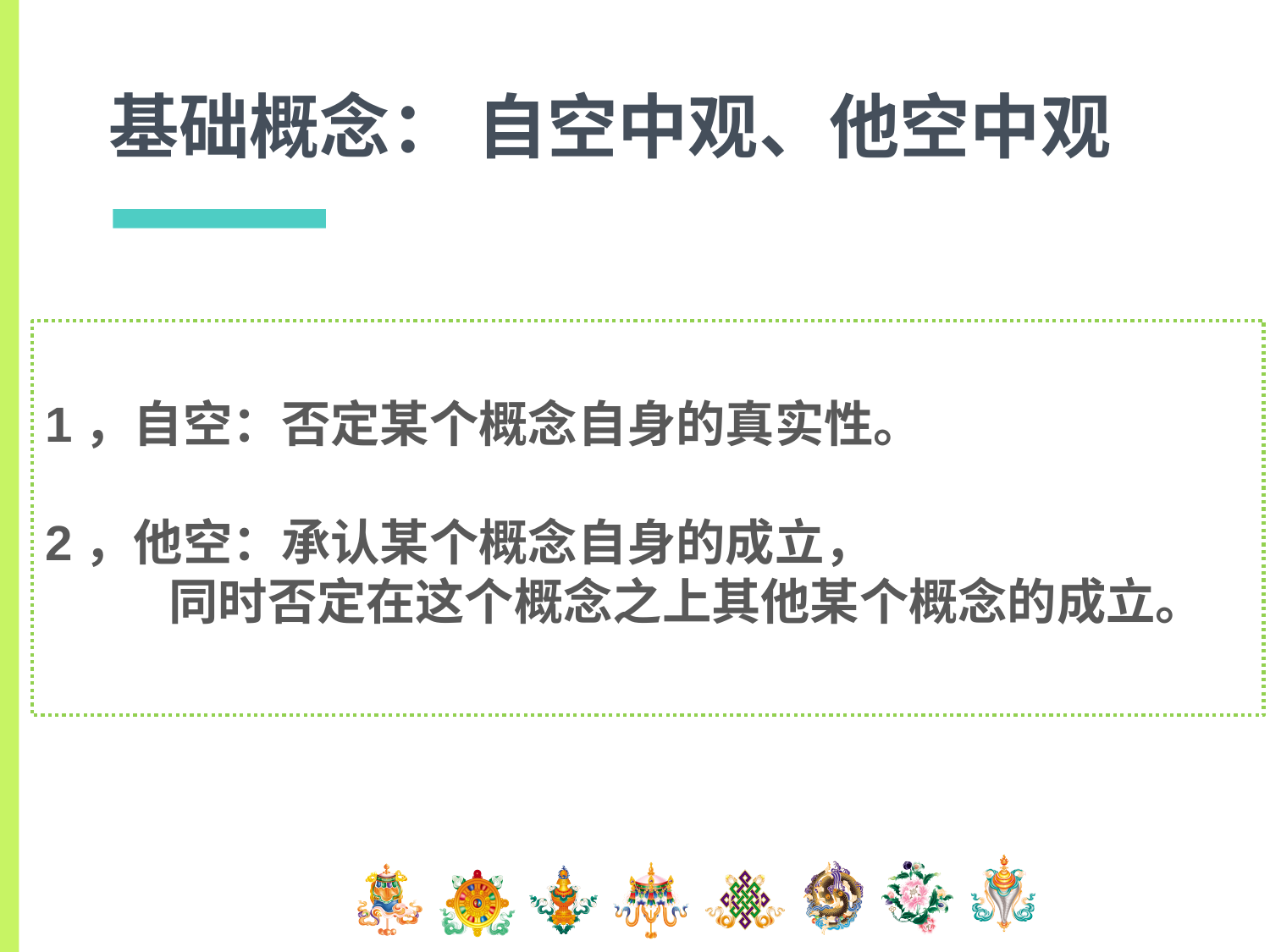

# 基础概念： 自空中观、他空中观

1，自空：否定某个概念自身的真实性。

2，他空：承认某个概念自身的成立，
          同时否定在这个概念之上其他某个概念的成立。